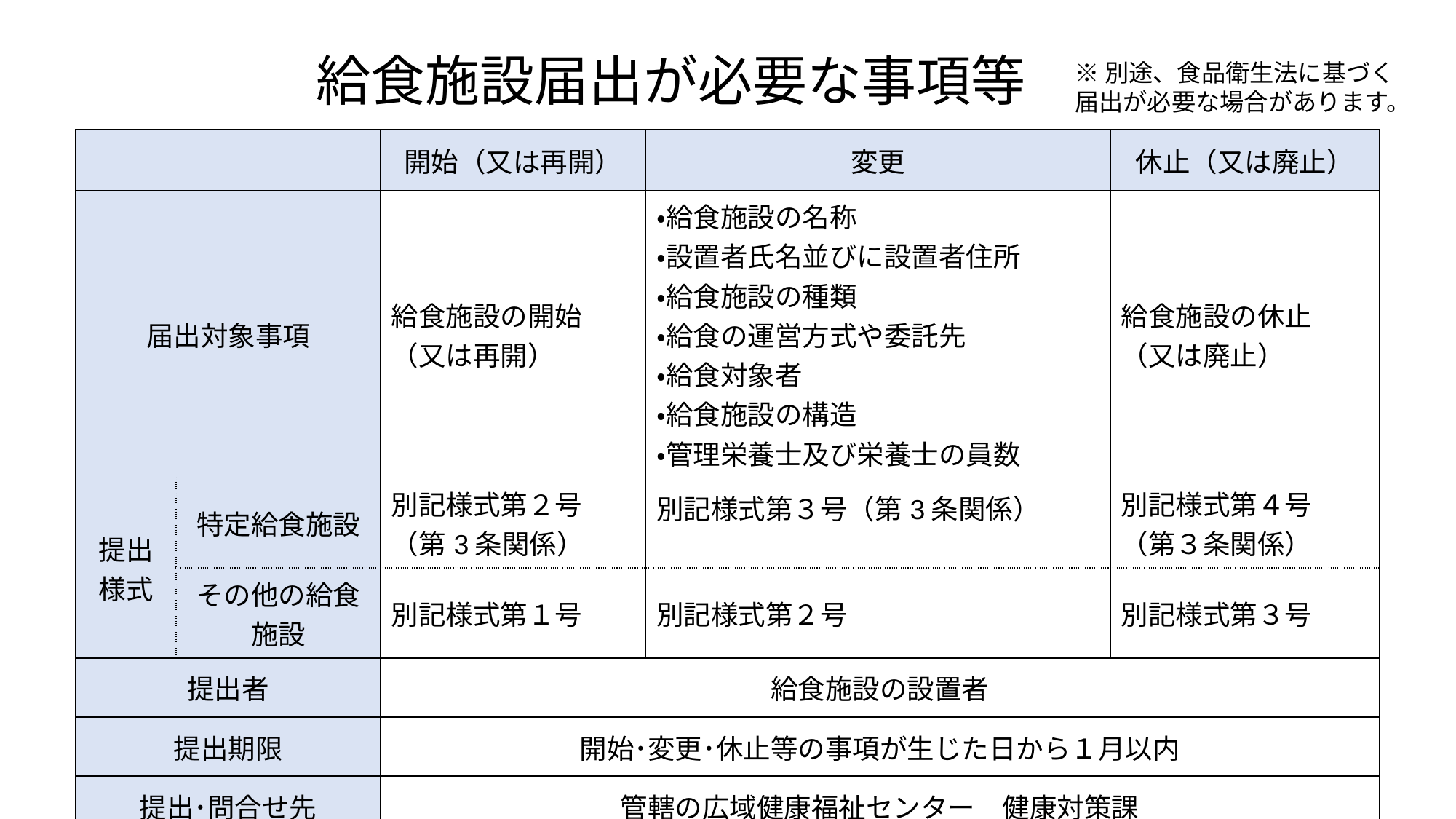

# 給食施設届出が必要な事項等
※別途、食品衛生法に基づく届出が必要な場合があります。
|  |  | 開始（又は再開） | 変更 | 休止（又は廃止） |
| --- | --- | --- | --- | --- |
| 届出対象事項 |  | 給食施設の開始 （又は再開） | ・給食施設の名称 ・設置者氏名並びに設置者住所 ・給食施設の種類 ・給食の運営方式や委託先 ・給食対象者 ・給食施設の構造 ・管理栄養士及び栄養士の員数 | 給食施設の休止 （又は廃止） |
| 提出様式 | 特定給食施設 | 別記様式第２号 （第3条関係） | 別記様式第３号（第3条関係） | 別記様式第４号 （第３条関係） |
|  | その他の給食施設 | 別記様式第１号 | 別記様式第２号 | 別記様式第３号 |
| 提出者 |  | 給食施設の設置者 |  |  |
| 提出期限 |  | 開始･変更･休止等の事項が生じた日から１月以内 |  |  |
| 提出･問合せ先 |  | 管轄の広域健康福祉センター　健康対策課 |  |  |